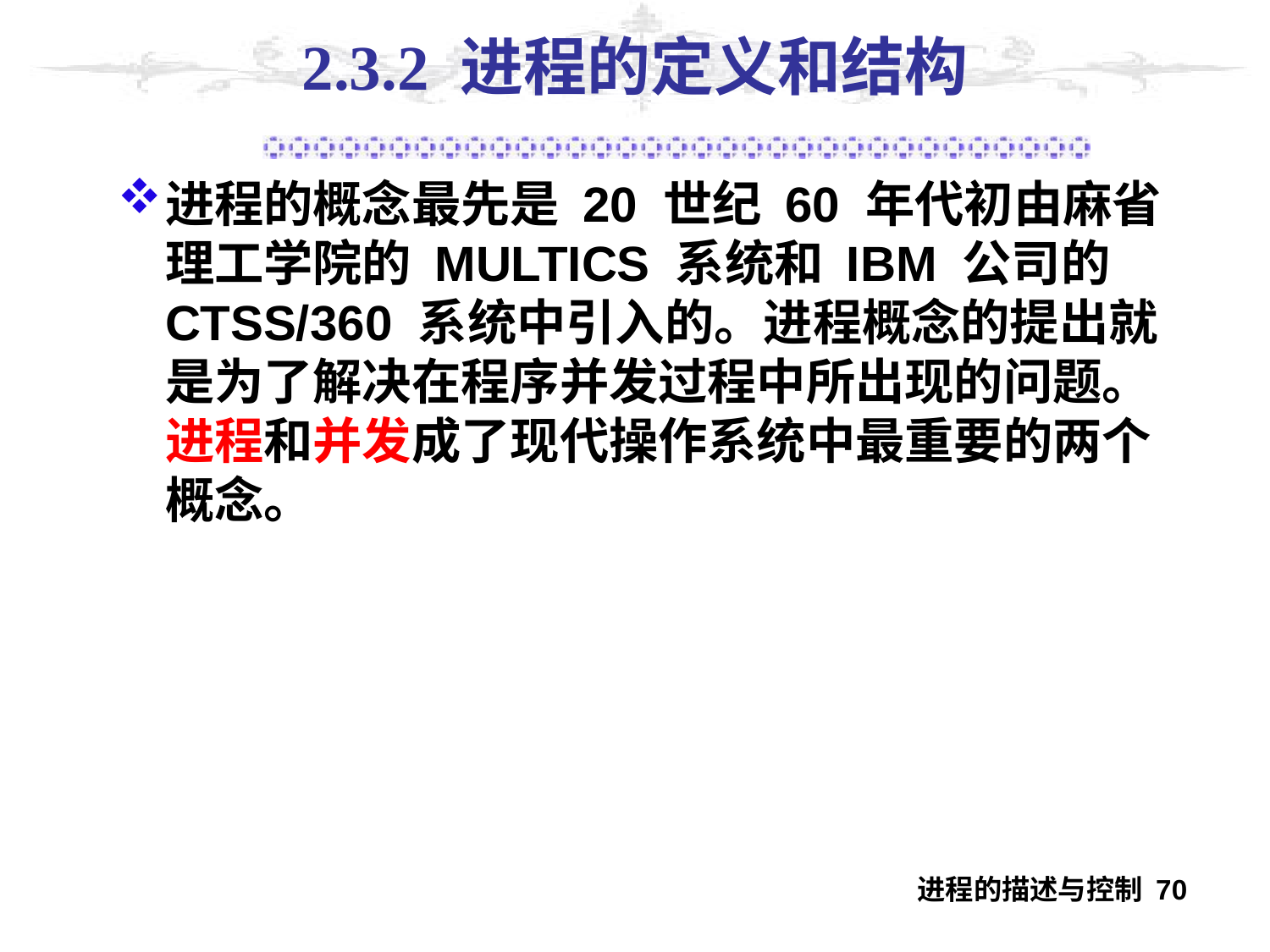

# 2.3.2 进程的定义和结构
进程的概念最先是 20 世纪 60 年代初由麻省理工学院的 MULTICS 系统和 IBM 公司的CTSS/360 系统中引入的。进程概念的提出就是为了解决在程序并发过程中所出现的问题。进程和并发成了现代操作系统中最重要的两个概念。